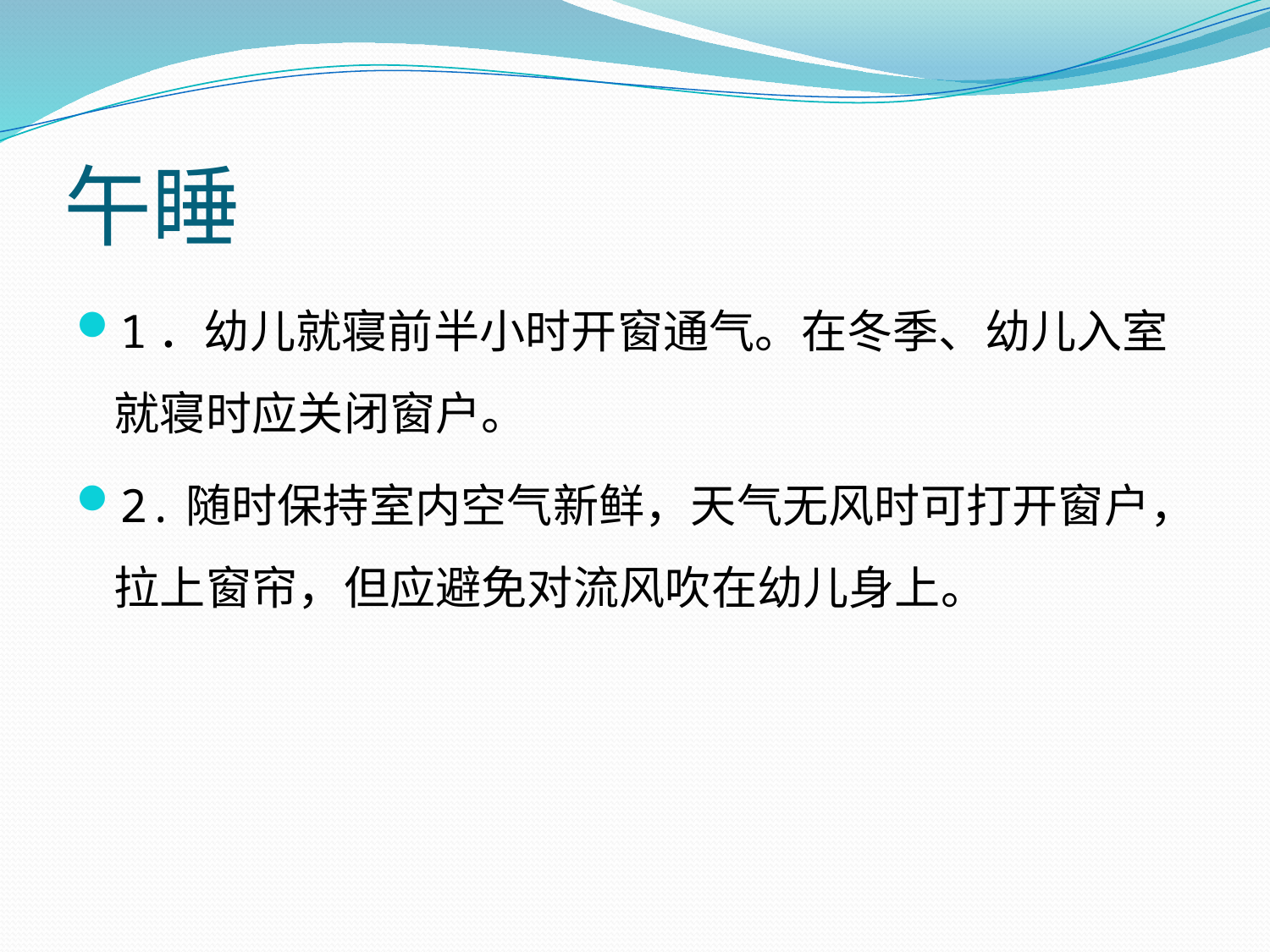

# 午睡
1．幼儿就寝前半小时开窗通气。在冬季、幼儿入室就寝时应关闭窗户。
2.随时保持室内空气新鲜，天气无风时可打开窗户，拉上窗帘，但应避免对流风吹在幼儿身上。